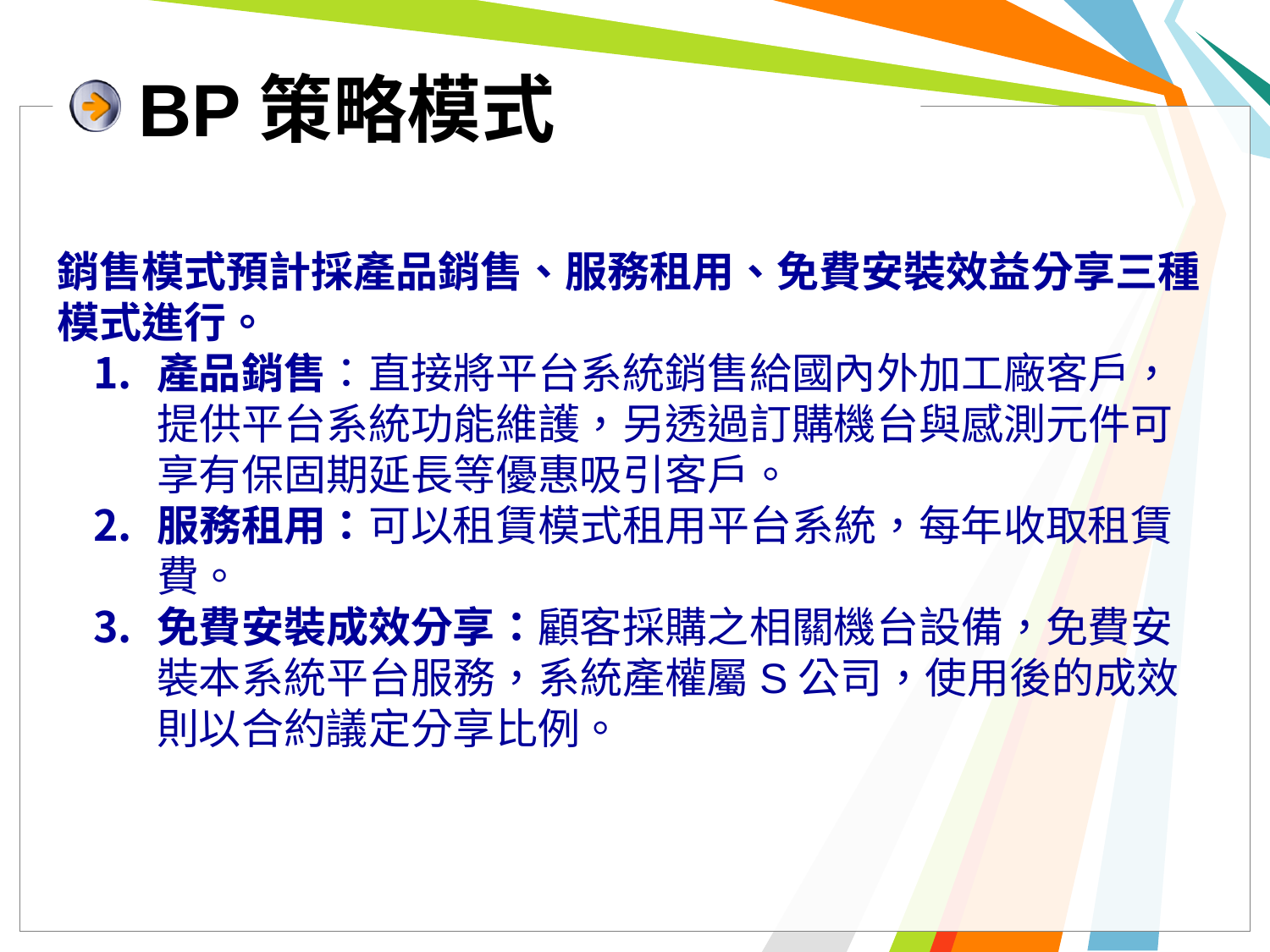

# BP策略模式
銷售模式預計採產品銷售、服務租用、免費安裝效益分享三種模式進行。
產品銷售：直接將平台系統銷售給國內外加工廠客戶，提供平台系統功能維護，另透過訂購機台與感測元件可享有保固期延長等優惠吸引客戶。
服務租用：可以租賃模式租用平台系統，每年收取租賃費。
免費安裝成效分享：顧客採購之相關機台設備，免費安裝本系統平台服務，系統產權屬S公司，使用後的成效則以合約議定分享比例。